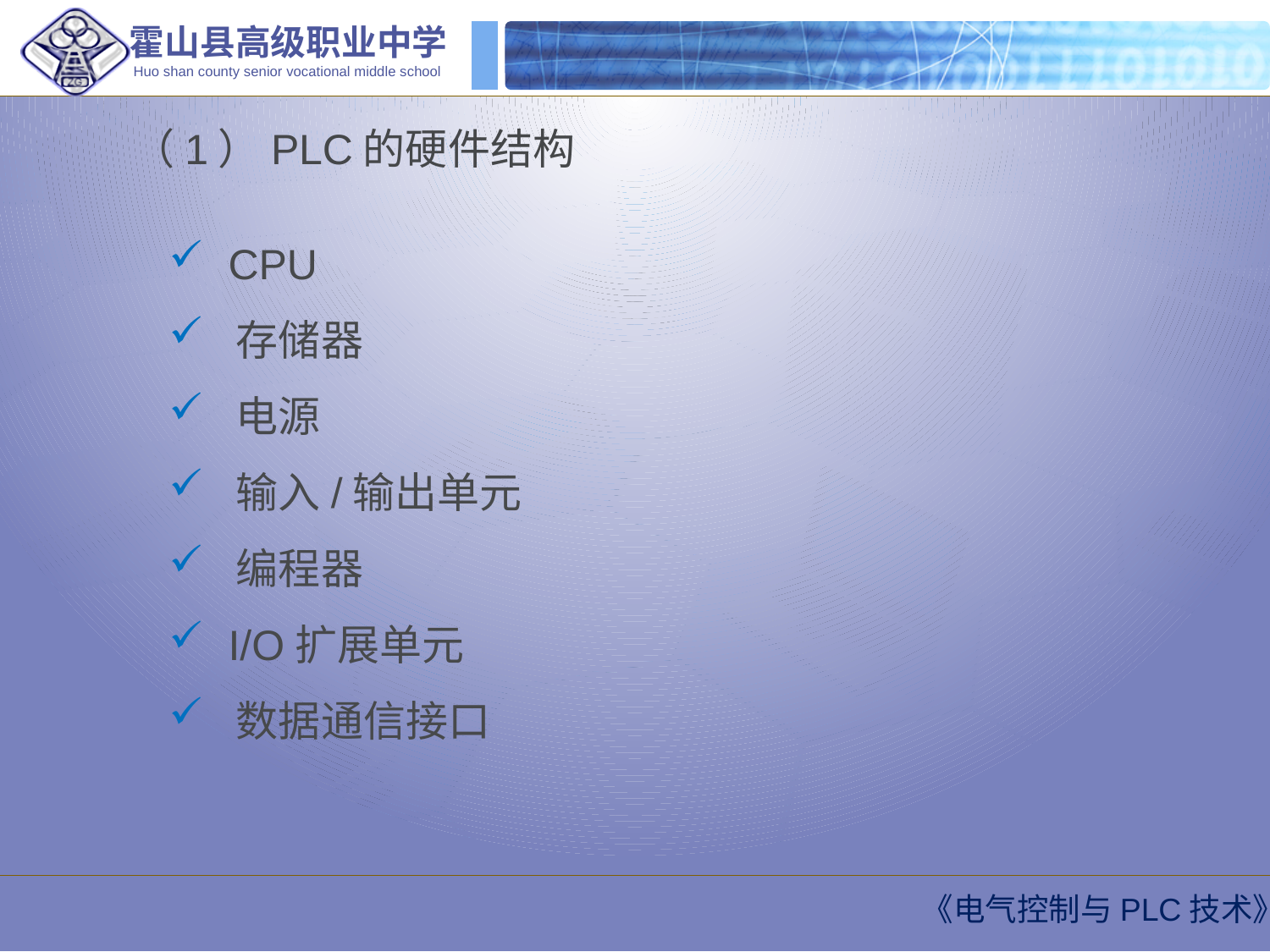

（1）PLC的硬件结构
 CPU
 存储器
 电源
 输入/输出单元
 编程器
 I/O扩展单元
 数据通信接口